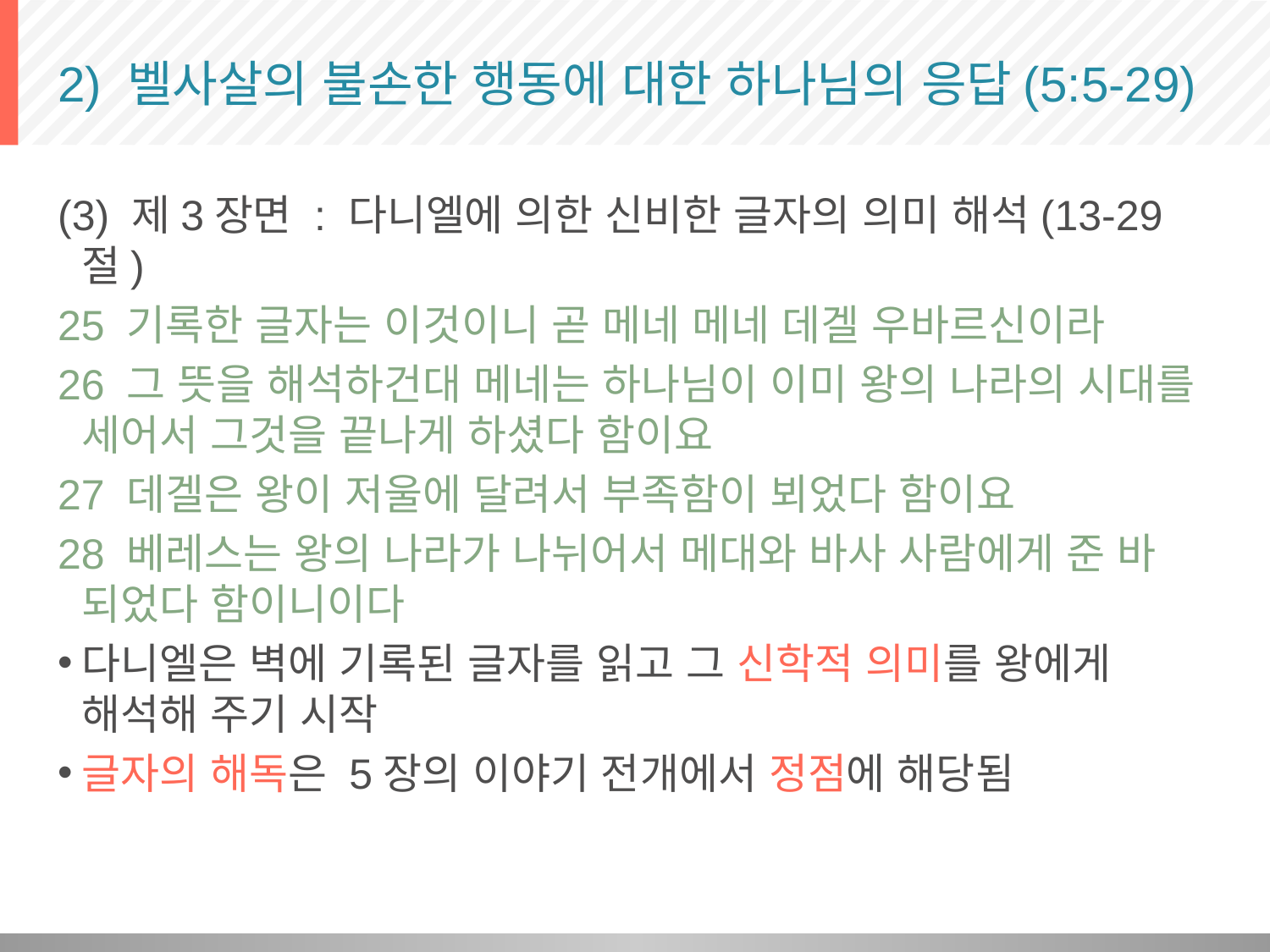

# 2) 벨사살의 불손한 행동에 대한 하나님의 응답(5:5-29)
(3) 제3장면 : 다니엘에 의한 신비한 글자의 의미 해석(13-29절)
25 기록한 글자는 이것이니 곧 메네 메네 데겔 우바르신이라
26 그 뜻을 해석하건대 메네는 하나님이 이미 왕의 나라의 시대를 세어서 그것을 끝나게 하셨다 함이요
27 데겔은 왕이 저울에 달려서 부족함이 뵈었다 함이요
28 베레스는 왕의 나라가 나뉘어서 메대와 바사 사람에게 준 바 되었다 함이니이다
다니엘은 벽에 기록된 글자를 읽고 그 신학적 의미를 왕에게 해석해 주기 시작
글자의 해독은 5장의 이야기 전개에서 정점에 해당됨